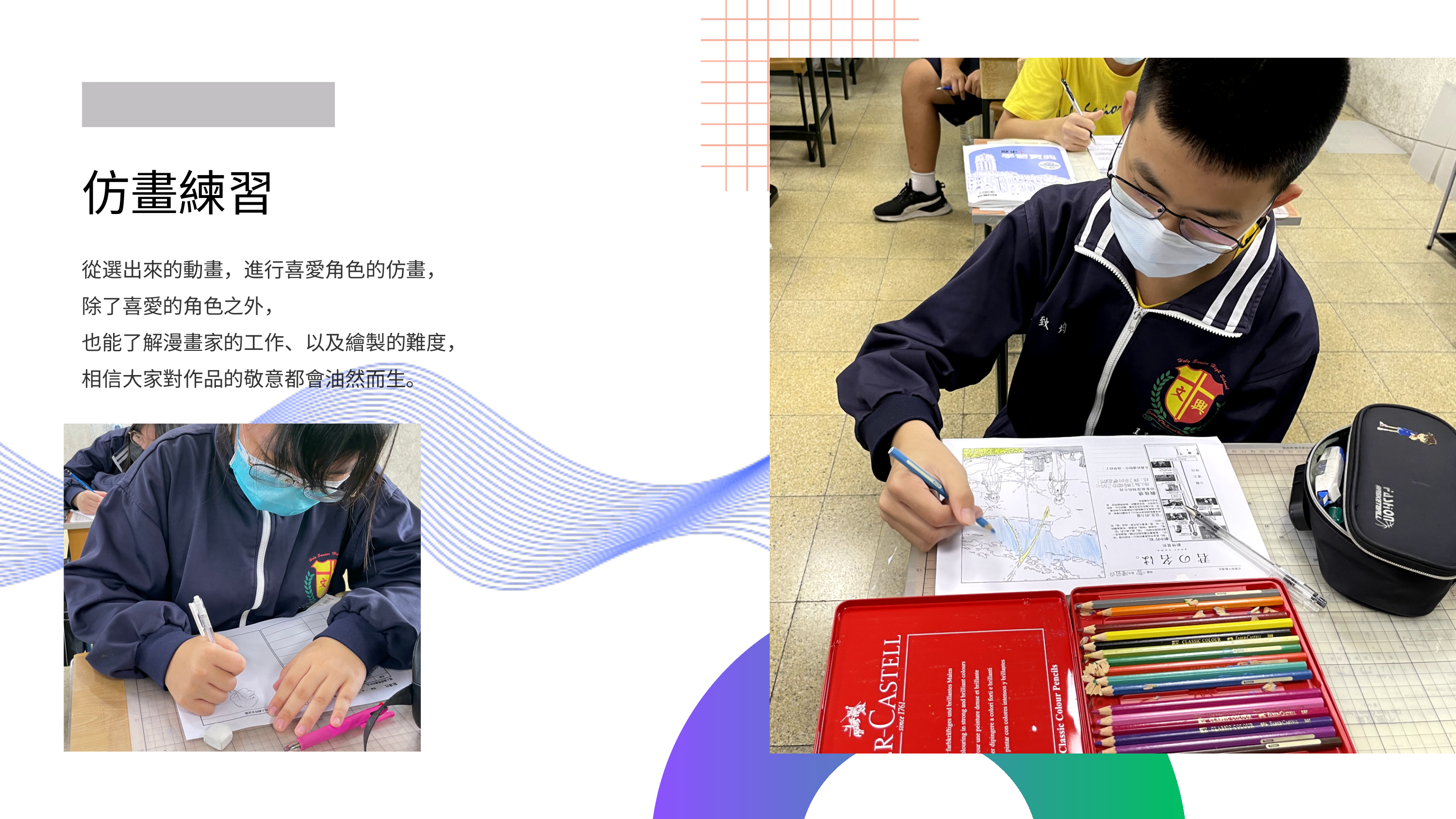

仿畫練習
從選出來的動畫，進行喜愛角色的仿畫，
除了喜愛的角色之外，
也能了解漫畫家的工作、以及繪製的難度，
相信大家對作品的敬意都會油然而生。